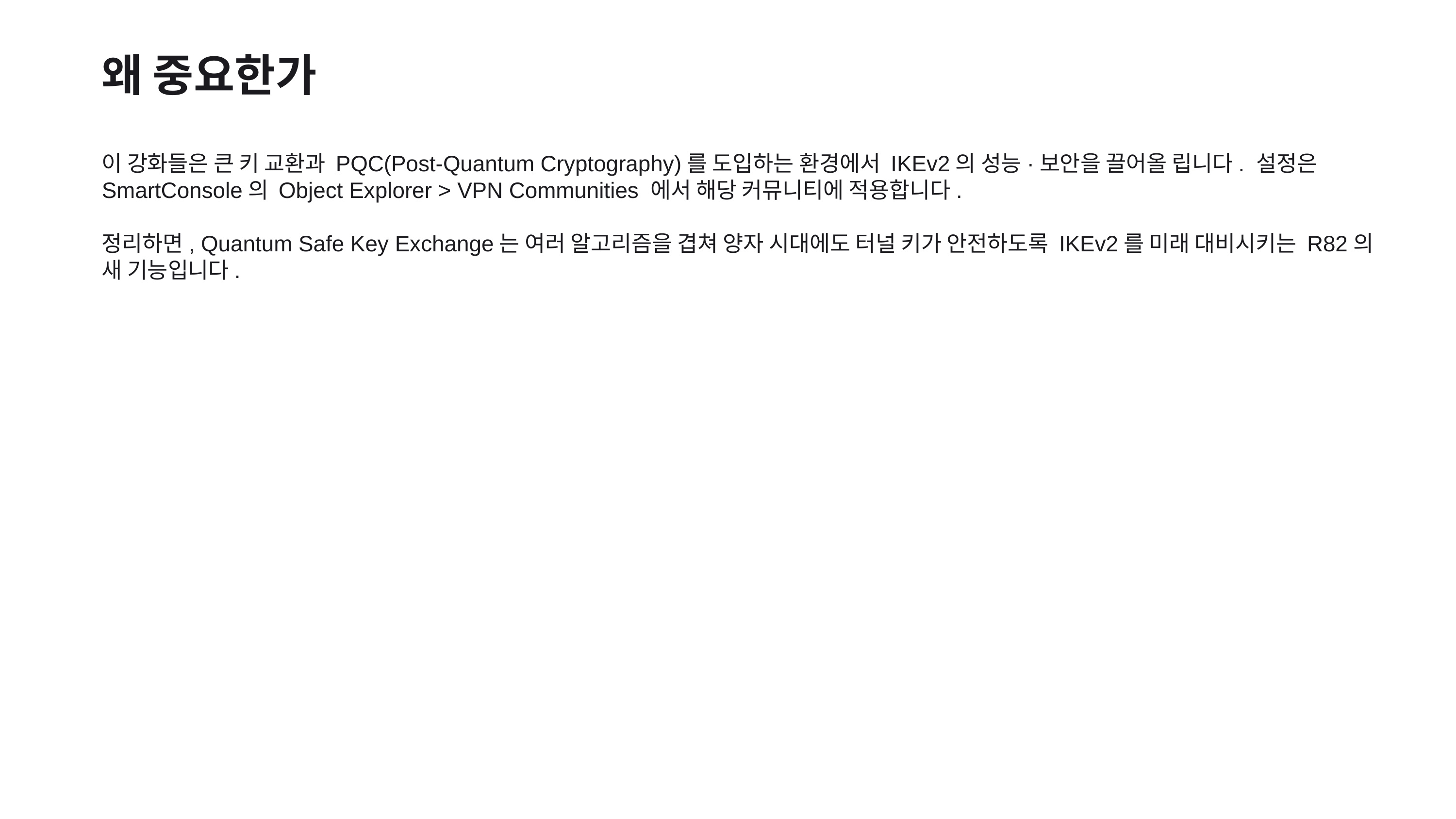

왜 중요한가
이 강화들은 큰 키 교환과 PQC(Post-Quantum Cryptography)를 도입하는 환경에서 IKEv2의 성능·보안을 끌어올 립니다. 설정은 SmartConsole의 Object Explorer > VPN Communities 에서 해당 커뮤니티에 적용합니다.

정리하면, Quantum Safe Key Exchange는 여러 알고리즘을 겹쳐 양자 시대에도 터널 키가 안전하도록 IKEv2를 미래 대비시키는 R82의 새 기능입니다.